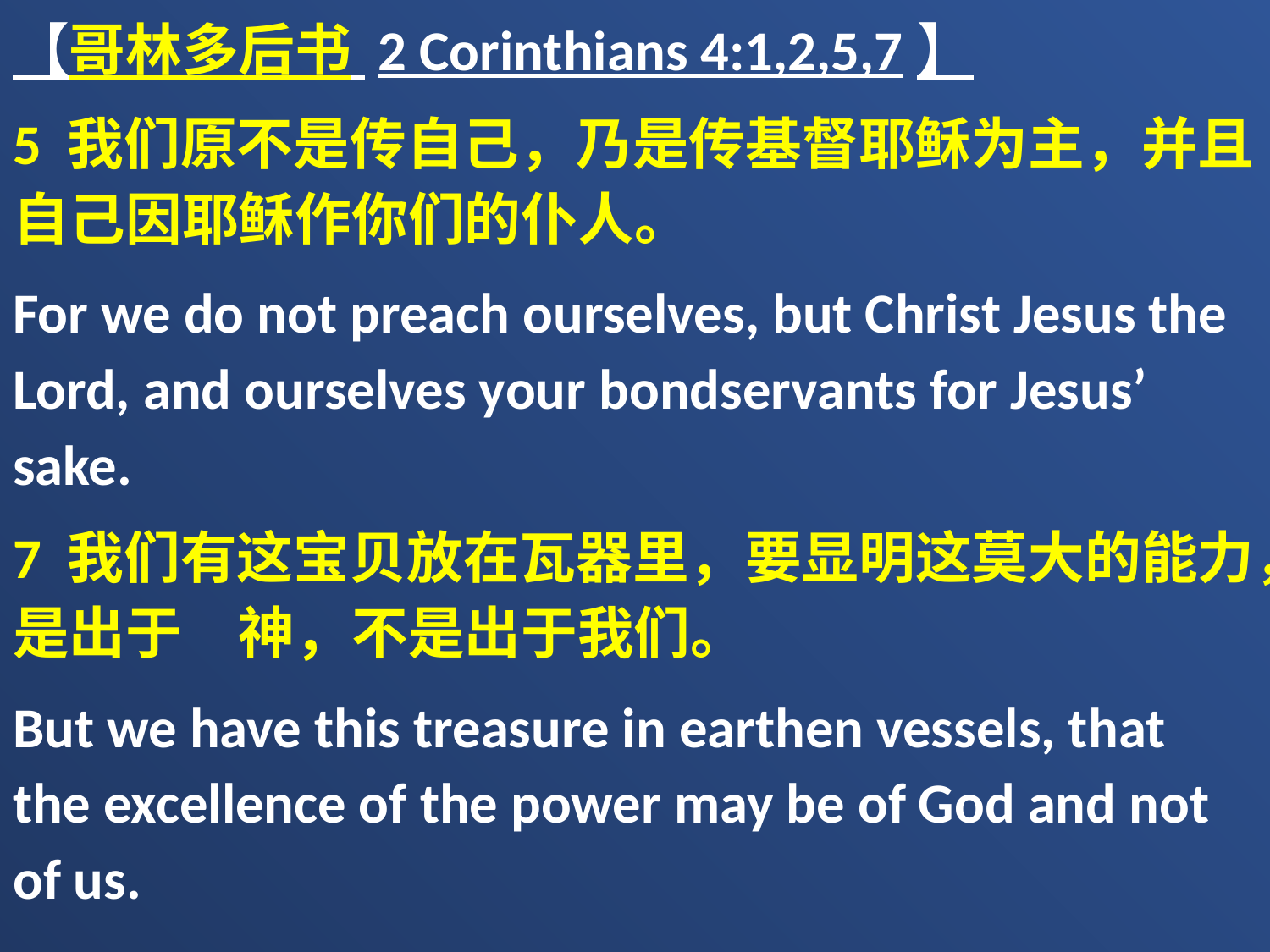

【哥林多后书 2 Corinthians 4:1,2,5,7】
5 我们原不是传自己，乃是传基督耶稣为主，并且自己因耶稣作你们的仆人。
For we do not preach ourselves, but Christ Jesus the Lord, and ourselves your bondservants for Jesus’ sake.
7 我们有这宝贝放在瓦器里，要显明这莫大的能力，是出于　神，不是出于我们。
But we have this treasure in earthen vessels, that the excellence of the power may be of God and not of us.